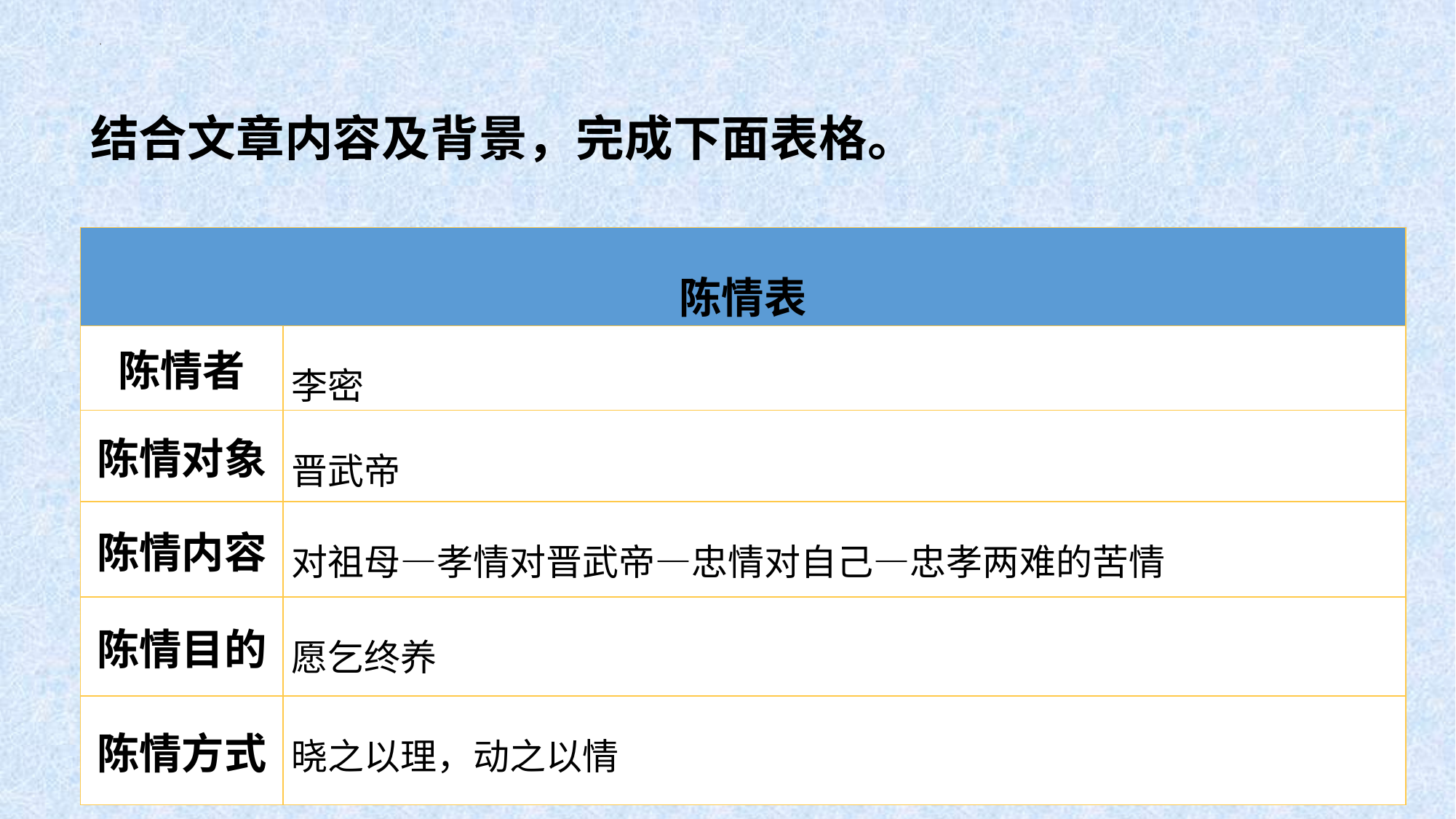

结合文章内容及背景，完成下面表格。
| 陈情表 |  |
| --- | --- |
| 陈情者 | 李密 |
| 陈情对象 | 晋武帝 |
| 陈情内容 | 对祖母—孝情对晋武帝—忠情对自己—忠孝两难的苦情 |
| 陈情目的 | 愿乞终养 |
| 陈情方式 | 晓之以理，动之以情 |